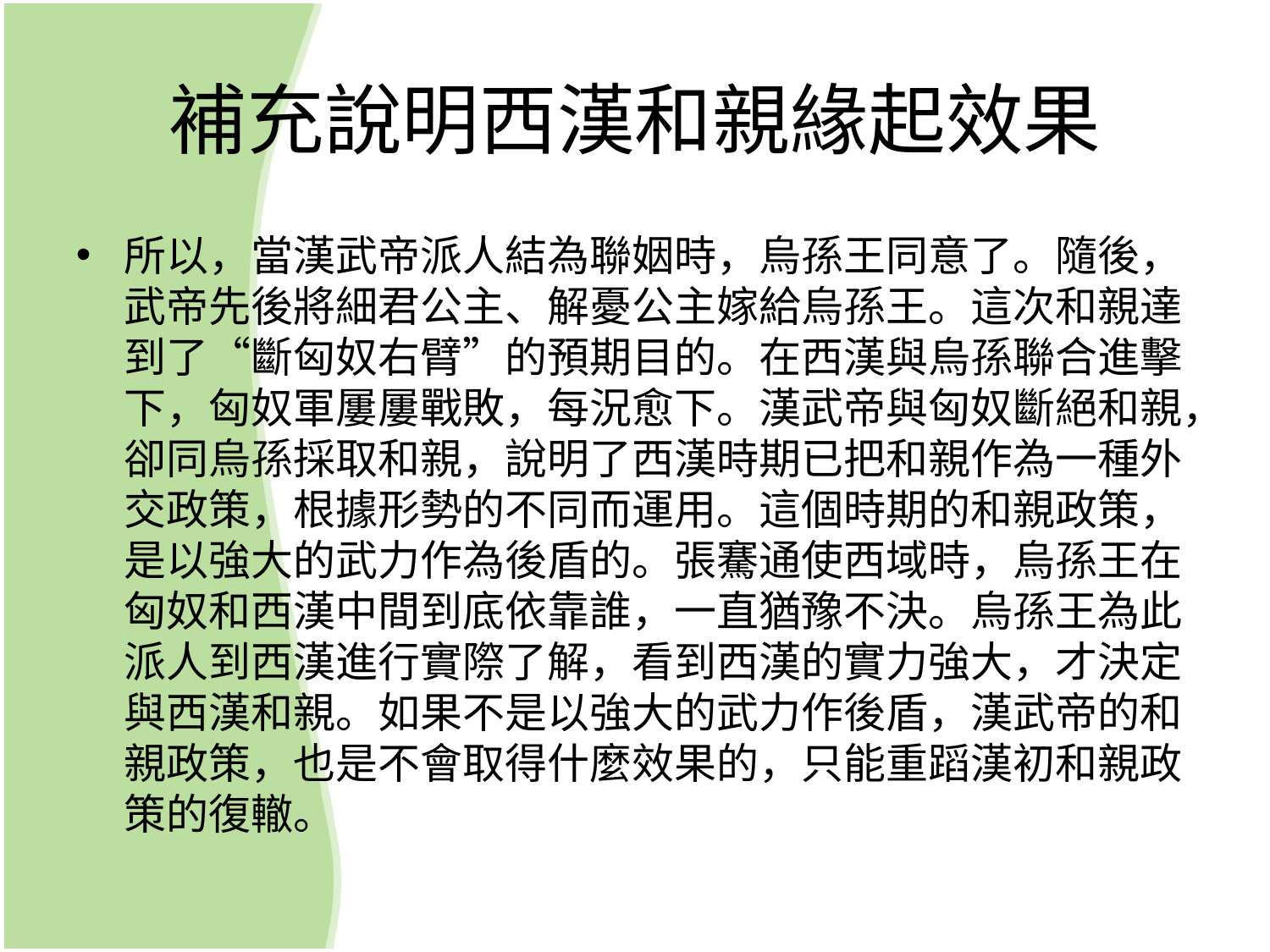

# 補充說明西漢和親緣起效果
所以，當漢武帝派人結為聯姻時，烏孫王同意了。隨後，武帝先後將細君公主、解憂公主嫁給烏孫王。這次和親達到了“斷匈奴右臂”的預期目的。在西漢與烏孫聯合進擊下，匈奴軍屢屢戰敗，每況愈下。漢武帝與匈奴斷絕和親，卻同烏孫採取和親，說明了西漢時期已把和親作為一種外交政策，根據形勢的不同而運用。這個時期的和親政策，是以強大的武力作為後盾的。張騫通使西域時，烏孫王在匈奴和西漢中間到底依靠誰，一直猶豫不決。烏孫王為此派人到西漢進行實際了解，看到西漢的實力強大，才決定與西漢和親。如果不是以強大的武力作後盾，漢武帝的和親政策，也是不會取得什麼效果的，只能重蹈漢初和親政策的復轍。